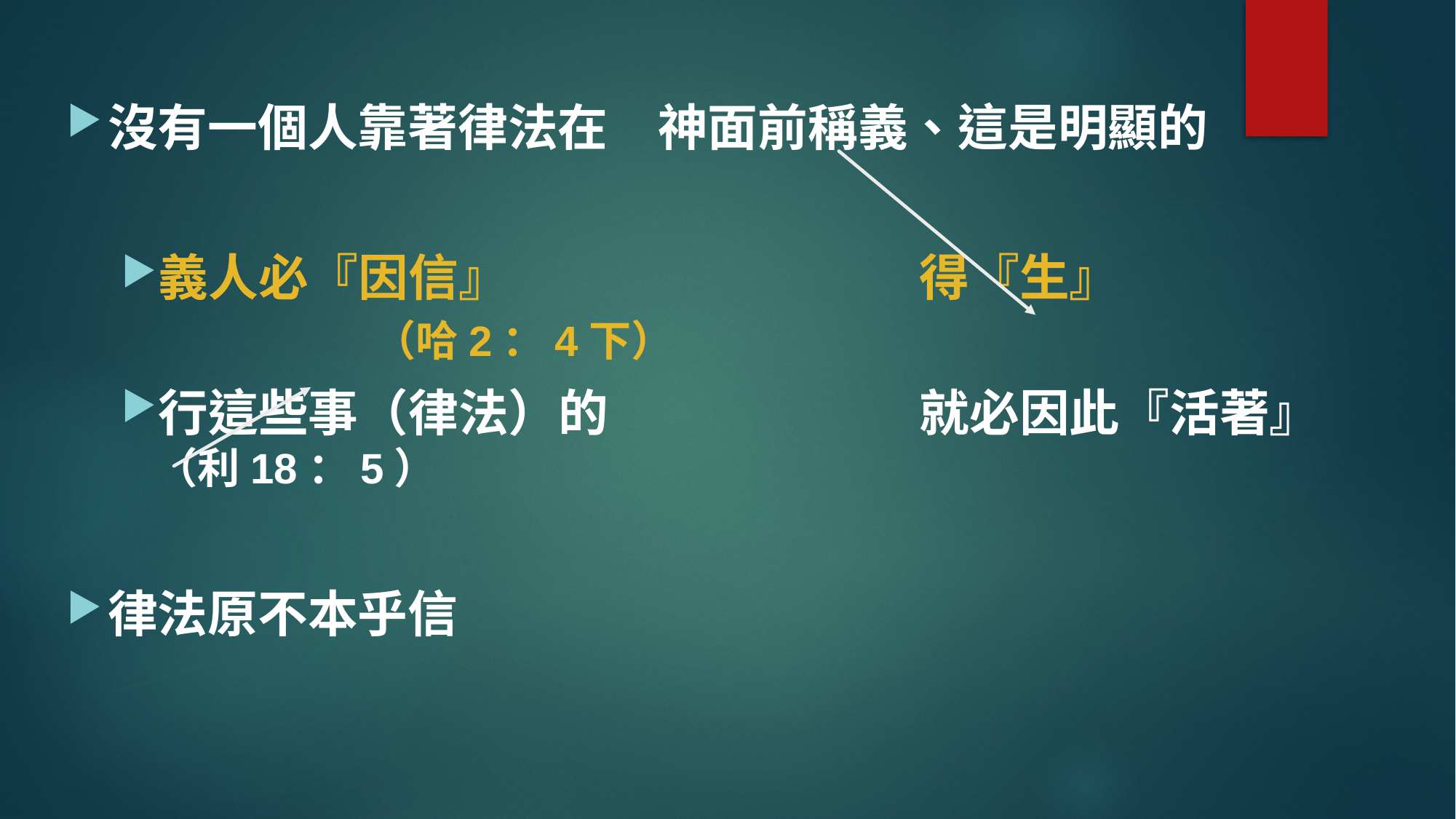

沒有一個人靠著律法在　神面前稱義、這是明顯的

義人必『因信』				得『生』				（哈2：4下）
行這些事（律法）的			就必因此『活著』（利18：5）

律法原不本乎信